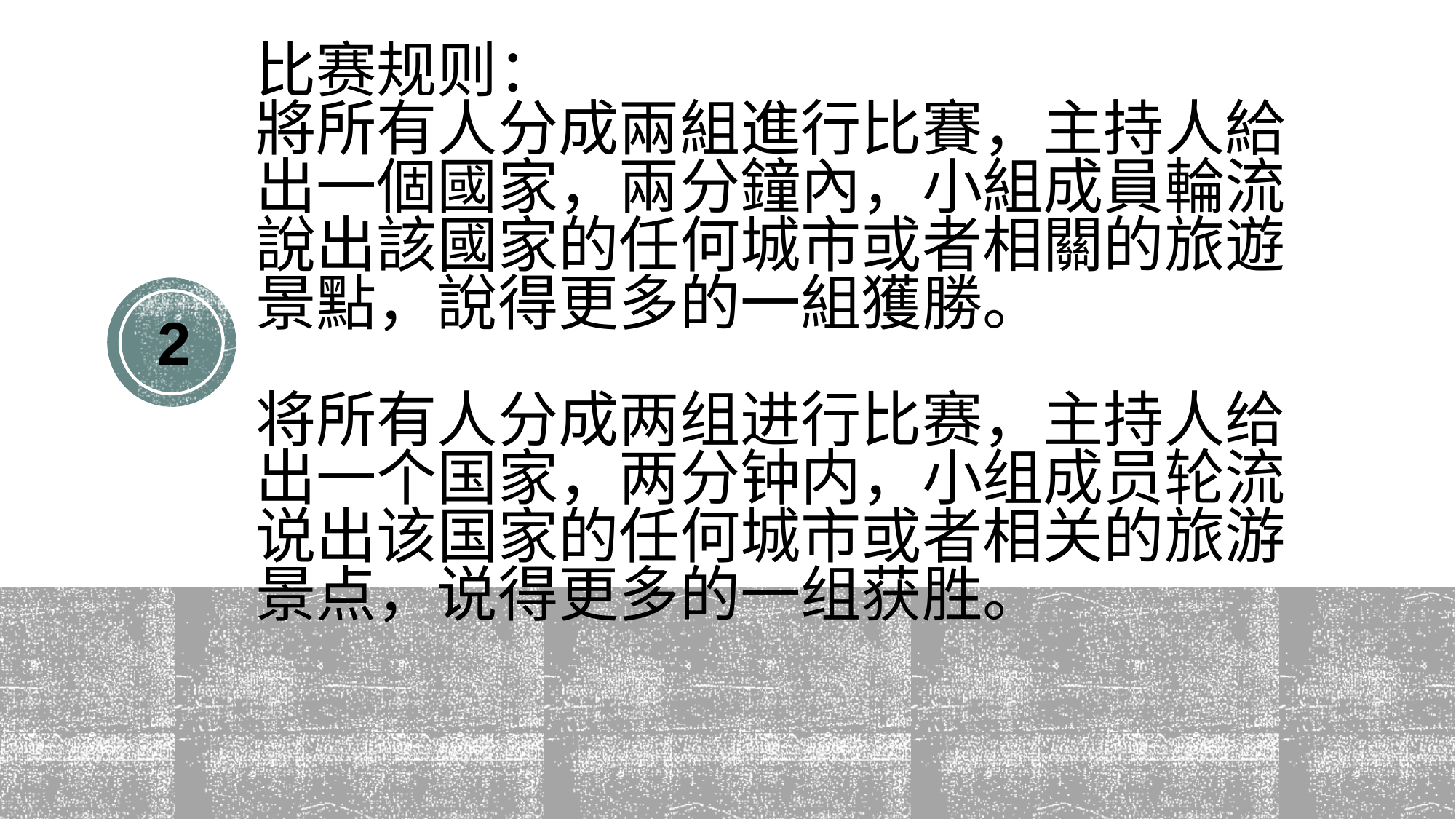

# 比赛规则： 將所有人分成兩組進行比賽，主持人給出一個國家，兩分鐘內，小組成員輪流說出該國家的任何城市或者相關的旅遊景點，說得更多的一組獲勝。 将所有人分成两组进行比赛，主持人给出一个国家，两分钟内，小组成员轮流说出该国家的任何城市或者相关的旅游景点，说得更多的一组获胜。
2